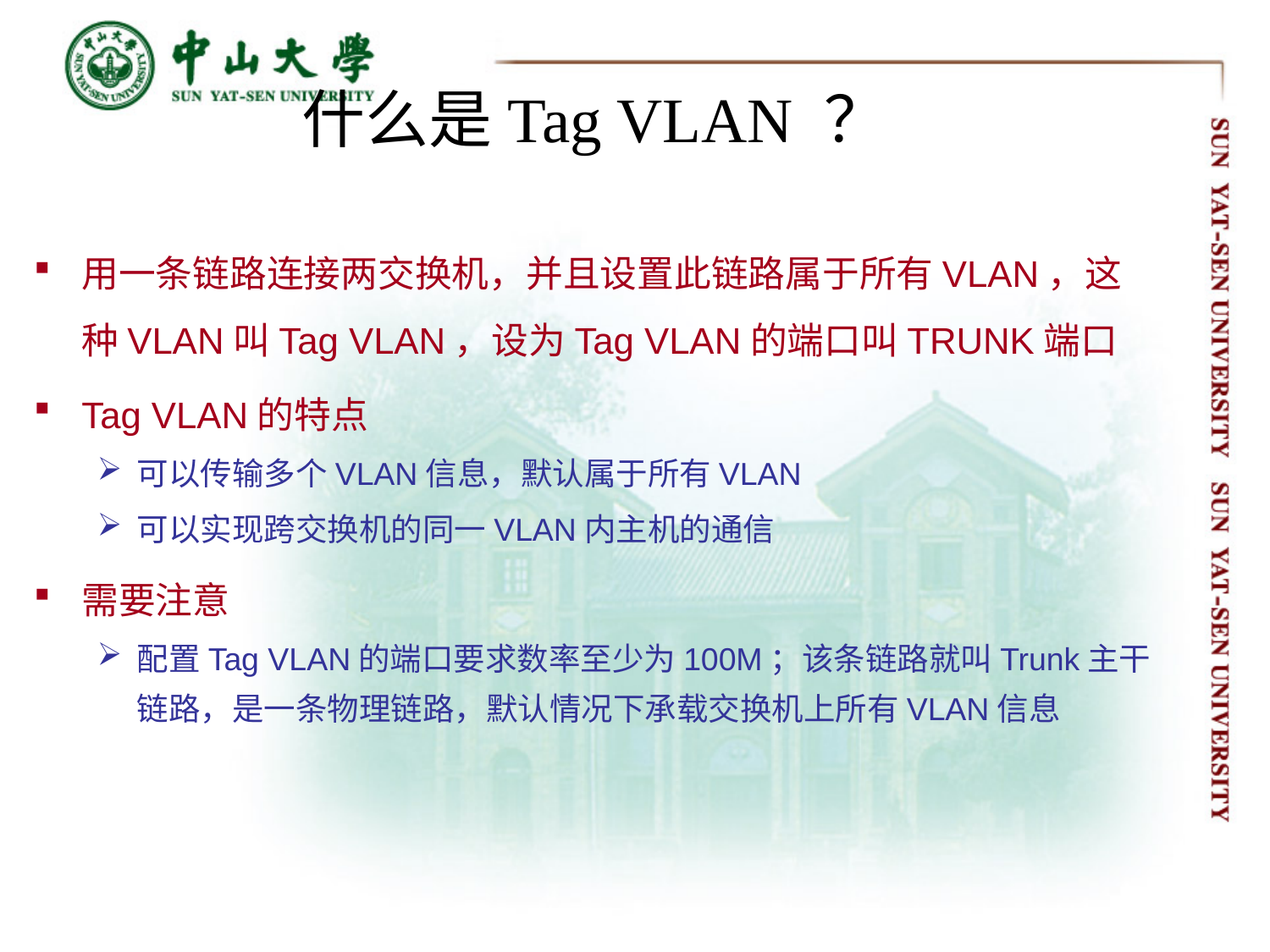

# 什么是Tag VLAN ？
用一条链路连接两交换机，并且设置此链路属于所有VLAN，这种VLAN叫Tag VLAN，设为Tag VLAN的端口叫TRUNK端口
Tag VLAN的特点
可以传输多个VLAN信息，默认属于所有VLAN
可以实现跨交换机的同一VLAN内主机的通信
需要注意
配置Tag VLAN的端口要求数率至少为100M；该条链路就叫Trunk主干链路，是一条物理链路，默认情况下承载交换机上所有VLAN信息